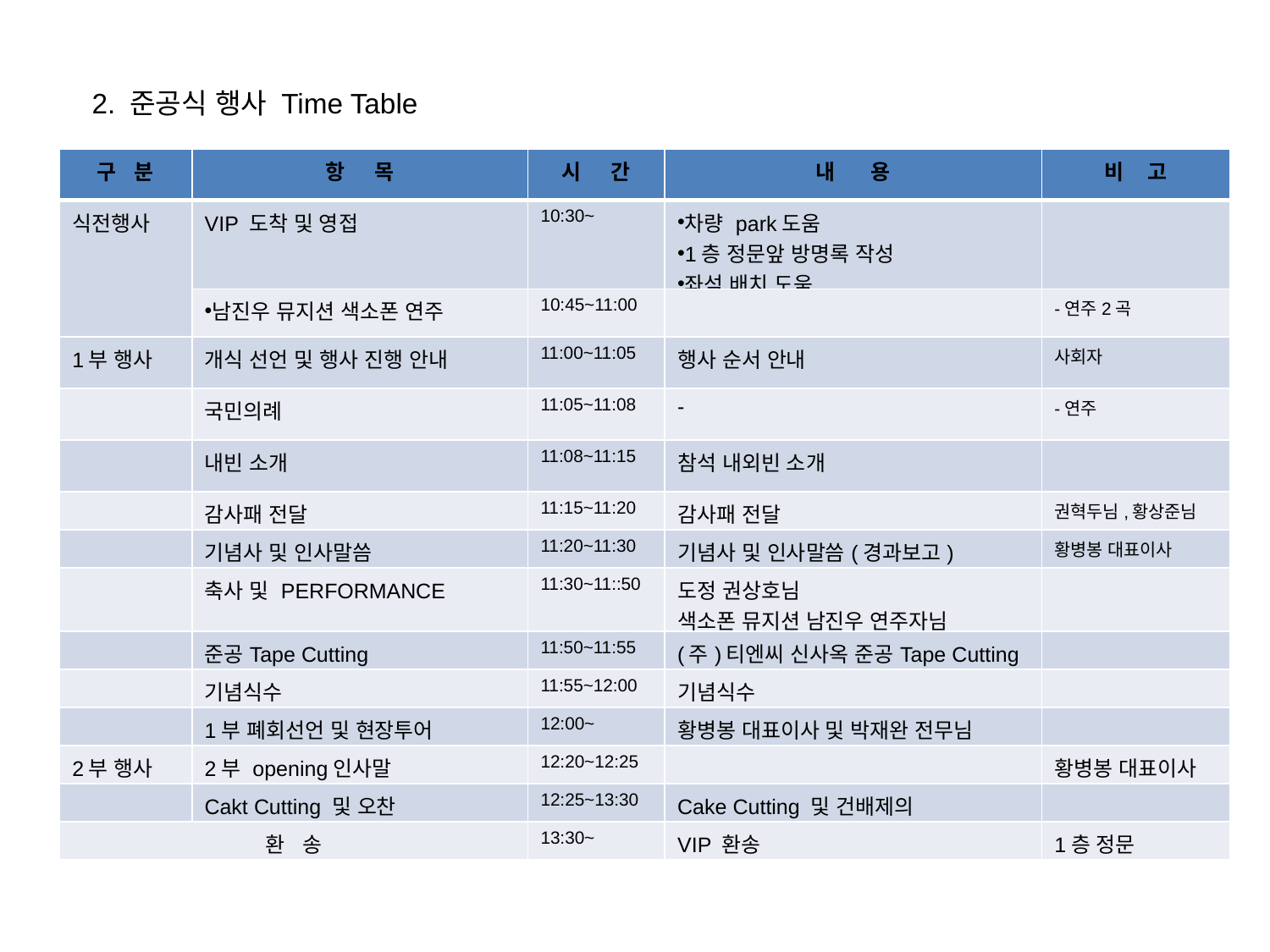

2. 준공식 행사 Time Table
| 구 분 | 항 목 | 시 간 | 내 용 | 비 고 |
| --- | --- | --- | --- | --- |
| 식전행사 | VIP 도착 및 영접 | 10:30~ | 차량 park도움 1층 정문앞 방명록 작성 좌석 배치 도움 |  |
|  | 남진우 뮤지션 색소폰 연주 | 10:45~11:00 |  | -연주2곡 |
| 1부 행사 | 개식 선언 및 행사 진행 안내 | 11:00~11:05 | 행사 순서 안내 | 사회자 |
|  | 국민의례 | 11:05~11:08 | - | -연주 |
|  | 내빈 소개 | 11:08~11:15 | 참석 내외빈 소개 |  |
|  | 감사패 전달 | 11:15~11:20 | 감사패 전달 | 권혁두님,황상준님 |
|  | 기념사 및 인사말씀 | 11:20~11:30 | 기념사 및 인사말씀(경과보고) | 황병봉 대표이사 |
|  | 축사 및 PERFORMANCE | 11:30~11::50 | 도정 권상호님 색소폰 뮤지션 남진우 연주자님 |  |
|  | 준공Tape Cutting | 11:50~11:55 | (주)티엔씨 신사옥 준공Tape Cutting |  |
|  | 기념식수 | 11:55~12:00 | 기념식수 |  |
|  | 1부 폐회선언 및 현장투어 | 12:00~ | 황병봉 대표이사 및 박재완 전무님 |  |
| 2부 행사 | 2부 opening인사말 | 12:20~12:25 |  | 황병봉 대표이사 |
|  | Cakt Cutting 및 오찬 | 12:25~13:30 | Cake Cutting 및 건배제의 |  |
| 환 송 |  | 13:30~ | VIP 환송 | 1층 정문 |